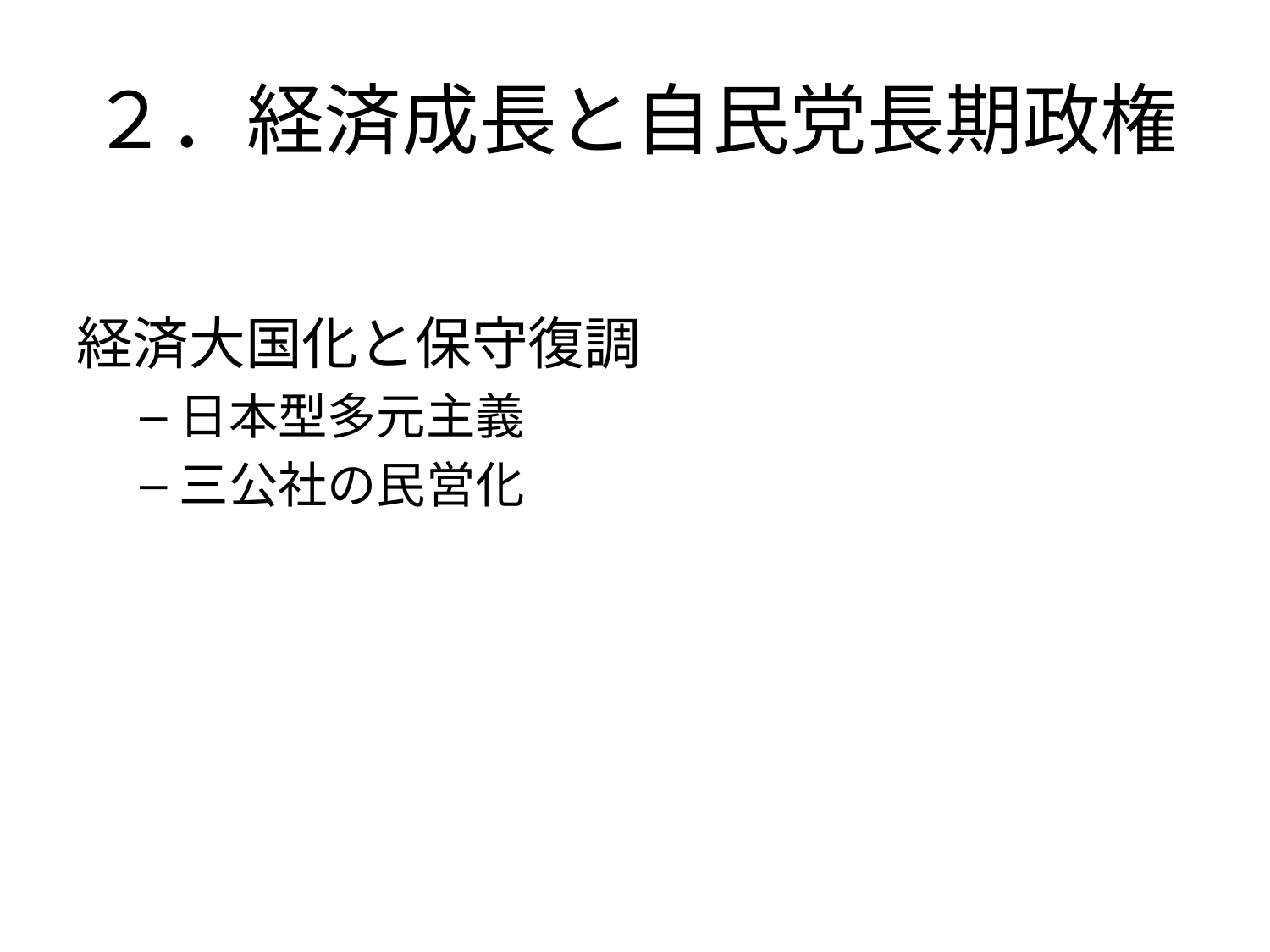

# ２．経済成長と自民党長期政権

経済大国化と保守復調
日本型多元主義
三公社の民営化